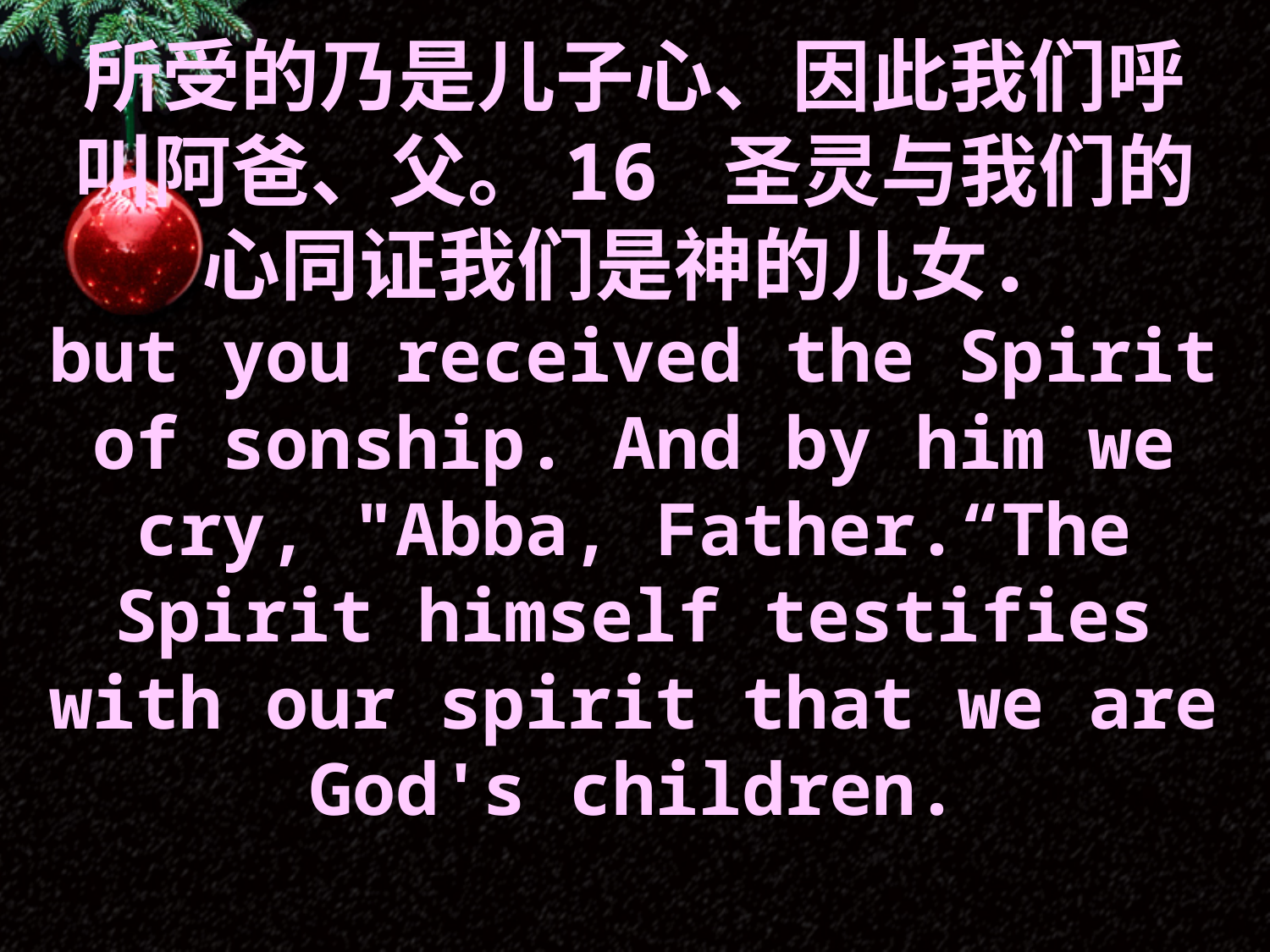

所受的乃是儿子心、因此我们呼叫阿爸、父。16 圣灵与我们的心同证我们是神的儿女．
but you received the Spirit of sonship. And by him we cry, "Abba, Father.“The Spirit himself testifies with our spirit that we are God's children.